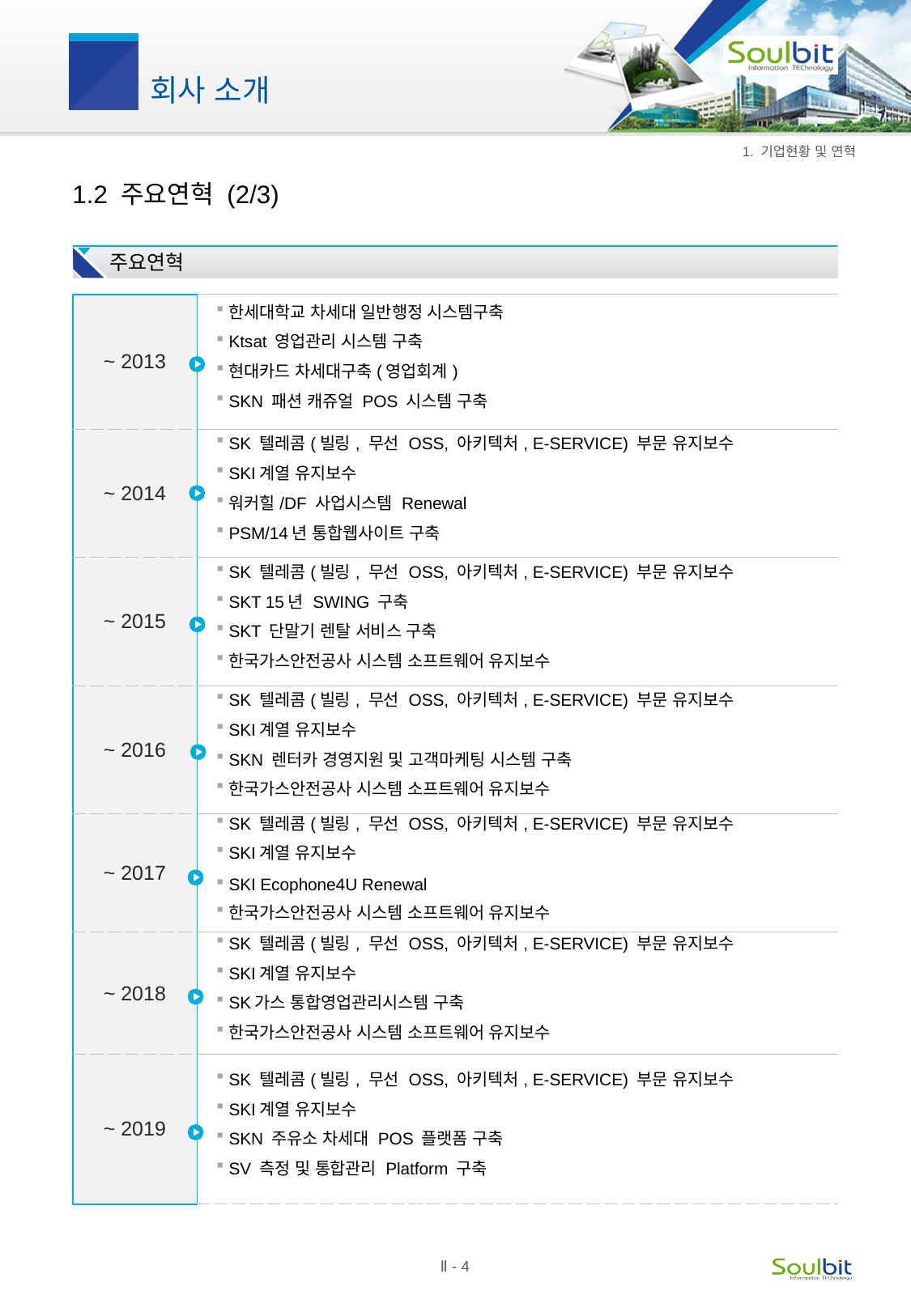

1. 기업현황 및 연혁
# 1.2 주요연혁 (2/3)

주요연혁
| ~ 2013 | 한세대학교 차세대 일반행정 시스템구축 Ktsat 영업관리 시스템 구축 현대카드 차세대구축(영업회계) SKN 패션 캐쥬얼 POS 시스템 구축 |
| --- | --- |
| ~ 2014 | SK 텔레콤(빌링, 무선 OSS, 아키텍처, E-SERVICE) 부문 유지보수 SKI계열 유지보수 워커힐/DF 사업시스템 Renewal PSM/14년 통합웹사이트 구축 |
| ~ 2015 | SK 텔레콤(빌링, 무선 OSS, 아키텍처, E-SERVICE) 부문 유지보수 SKT 15년 SWING 구축 SKT 단말기 렌탈 서비스 구축 한국가스안전공사 시스템 소프트웨어 유지보수 |
| ~ 2016 | SK 텔레콤(빌링, 무선 OSS, 아키텍처, E-SERVICE) 부문 유지보수 SKI계열 유지보수 SKN 렌터카 경영지원 및 고객마케팅 시스템 구축 한국가스안전공사 시스템 소프트웨어 유지보수 |
| ~ 2017 | SK 텔레콤(빌링, 무선 OSS, 아키텍처, E-SERVICE) 부문 유지보수 SKI계열 유지보수 SKI Ecophone4U Renewal 한국가스안전공사 시스템 소프트웨어 유지보수 |
| ~ 2018 | SK 텔레콤(빌링, 무선 OSS, 아키텍처, E-SERVICE) 부문 유지보수 SKI계열 유지보수 SK가스 통합영업관리시스템 구축 한국가스안전공사 시스템 소프트웨어 유지보수 |
| ~ 2019 | SK 텔레콤(빌링, 무선 OSS, 아키텍처, E-SERVICE) 부문 유지보수 SKI계열 유지보수 SKN 주유소 차세대 POS 플랫폼 구축 SV 측정 및 통합관리 Platform 구축 |